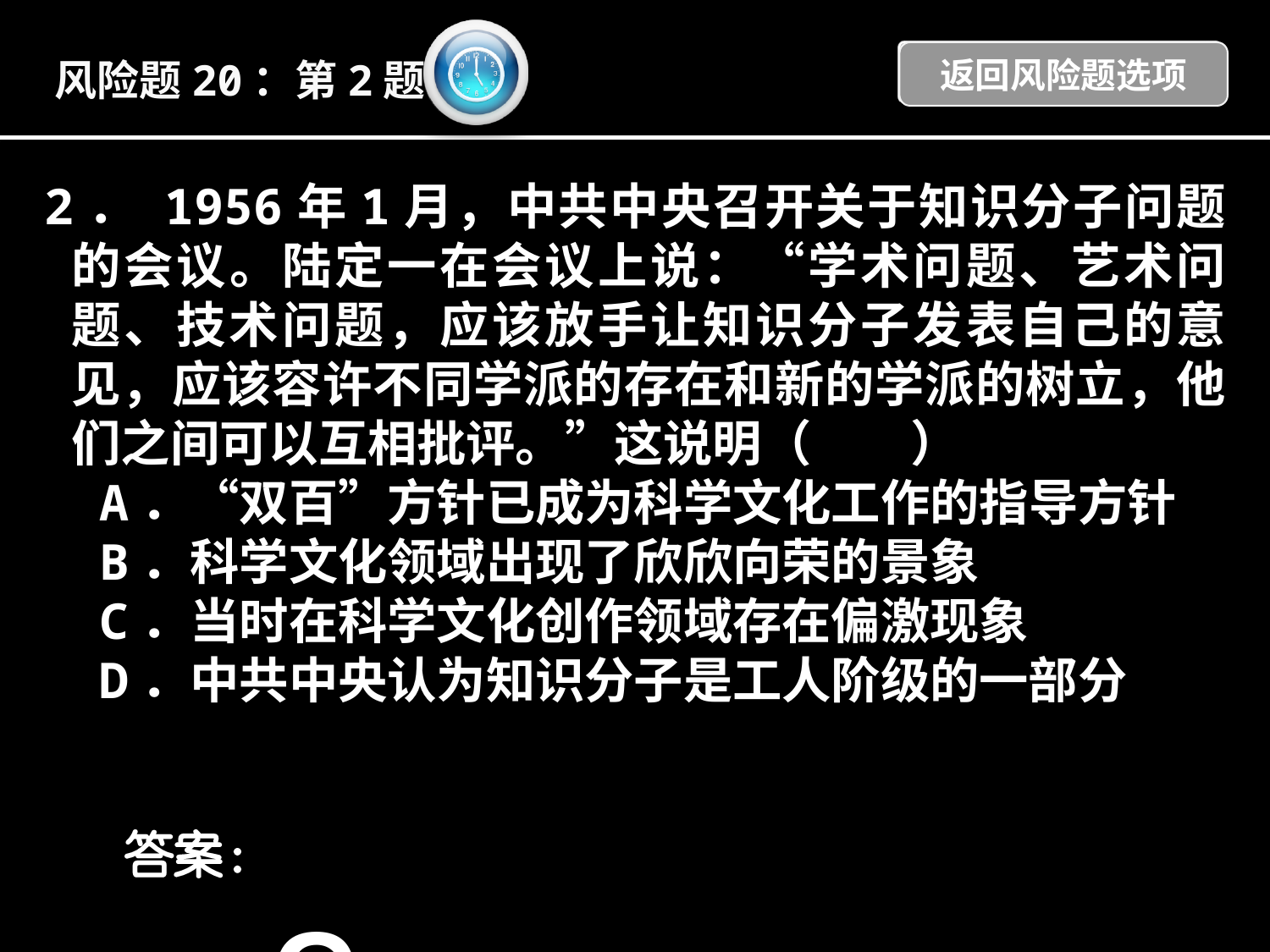

返回风险题选项
风险题20：第2题
2． 1956年1月，中共中央召开关于知识分子问题的会议。陆定一在会议上说：“学术问题、艺术问题、技术问题，应该放手让知识分子发表自己的意见，应该容许不同学派的存在和新的学派的树立，他们之间可以互相批评。”这说明（　　）
A．“双百”方针已成为科学文化工作的指导方针
B．科学文化领域出现了欣欣向荣的景象
C．当时在科学文化创作领域存在偏激现象
D．中共中央认为知识分子是工人阶级的一部分
            C